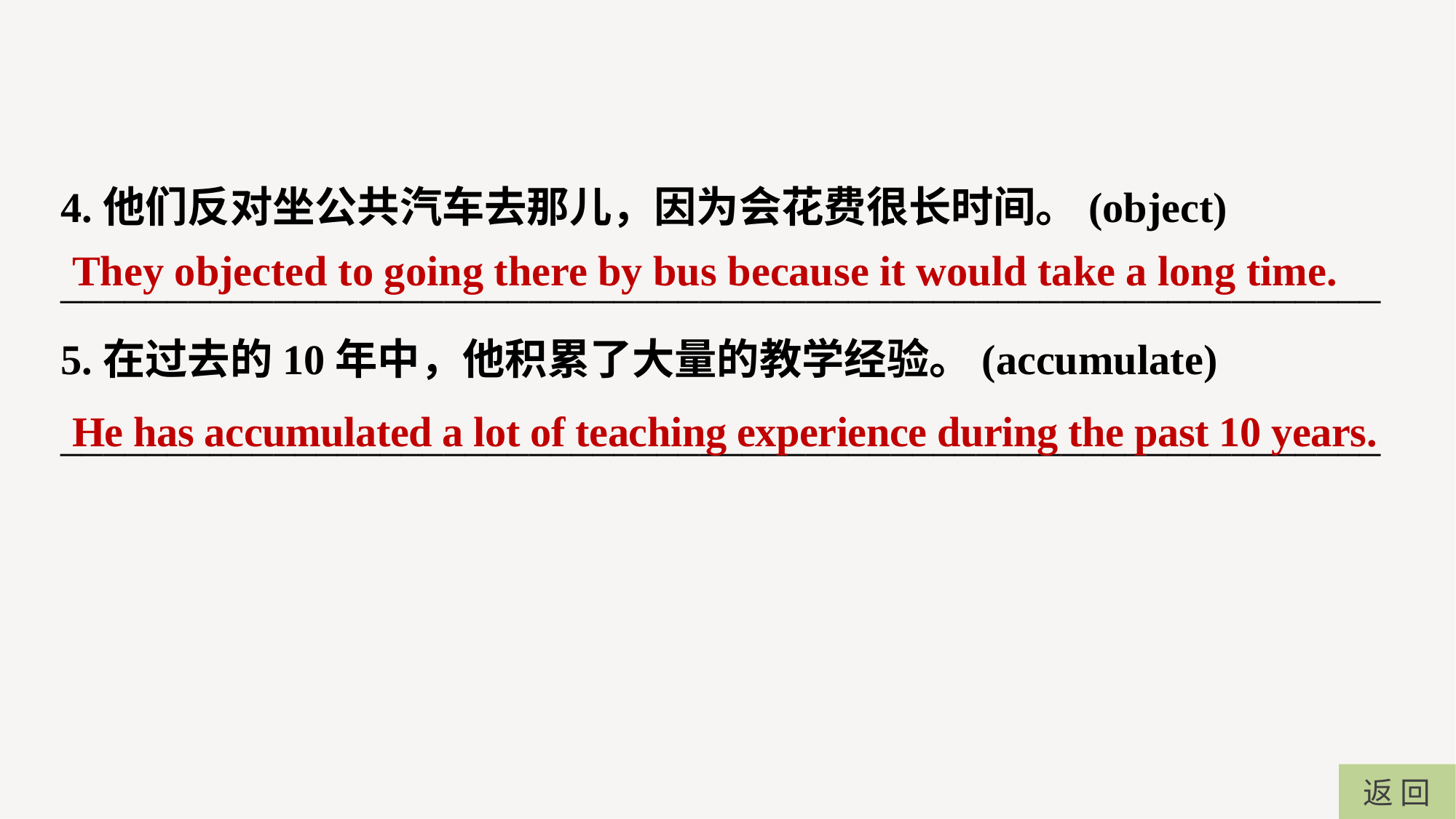

4.他们反对坐公共汽车去那儿，因为会花费很长时间。(object)
______________________________________________________________
5.在过去的10年中，他积累了大量的教学经验。(accumulate)
______________________________________________________________
They objected to going there by bus because it would take a long time.
He has accumulated a lot of teaching experience during the past 10 years.
返 回